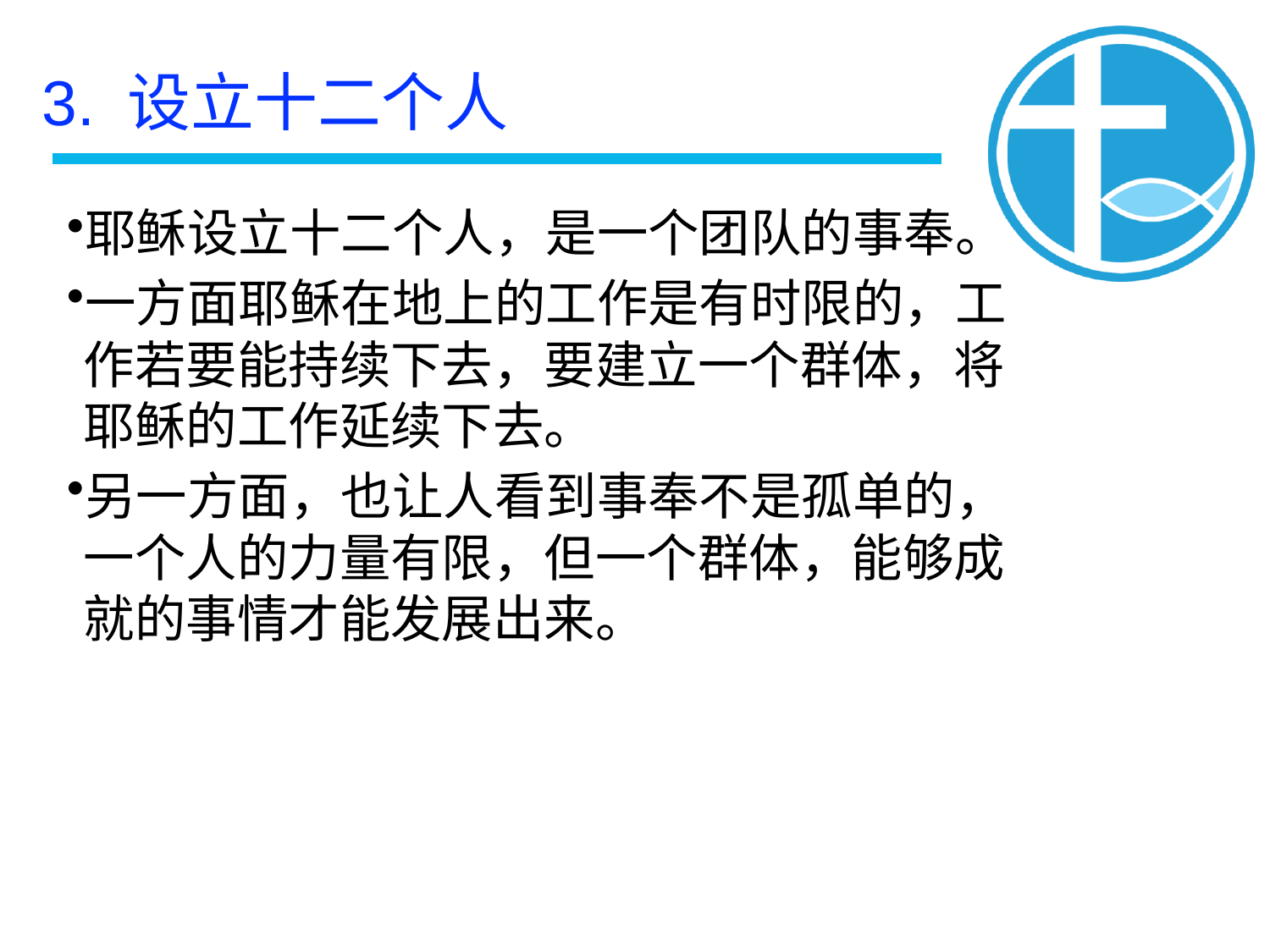

3. 设立十二个人
耶稣设立十二个人，是一个团队的事奉。
一方面耶稣在地上的工作是有时限的，工作若要能持续下去，要建立一个群体，将耶稣的工作延续下去。
另一方面，也让人看到事奉不是孤单的，一个人的力量有限，但一个群体，能够成就的事情才能发展出来。